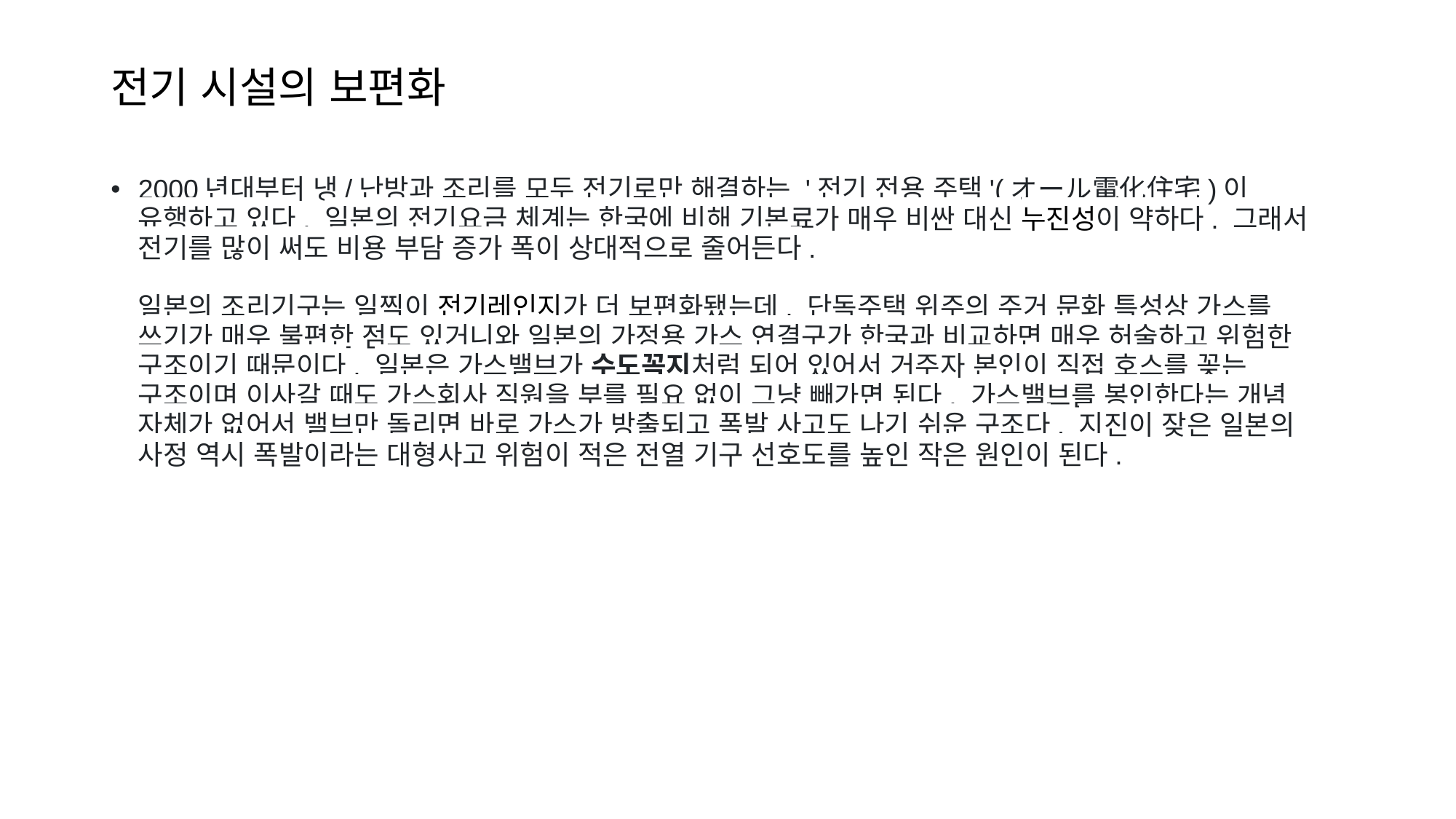

# 전기 시설의 보편화
2000년대부터 냉/난방과 조리를 모두 전기로만 해결하는 '전기 전용 주택'(オール電化住宅)이 유행하고 있다. 일본의 전기요금 체계는 한국에 비해 기본료가 매우 비싼 대신 누진성이 약하다. 그래서 전기를 많이 써도 비용 부담 증가 폭이 상대적으로 줄어든다.
일본의 조리기구는 일찍이 전기레인지가 더 보편화됐는데, 단독주택 위주의 주거 문화 특성상 가스를 쓰기가 매우 불편한 점도 있거니와 일본의 가정용 가스 연결구가 한국과 비교하면 매우 허술하고 위험한 구조이기 때문이다. 일본은 가스밸브가 수도꼭지처럼 되어 있어서 거주자 본인이 직접 호스를 꽂는 구조이며 이사갈 때도 가스회사 직원을 부를 필요 없이 그냥 빼가면 된다. 가스밸브를 봉인한다는 개념 자체가 없어서 밸브만 돌리면 바로 가스가 방출되고 폭발 사고도 나기 쉬운 구조다. 지진이 잦은 일본의 사정 역시 폭발이라는 대형사고 위험이 적은 전열 기구 선호도를 높인 작은 원인이 된다.